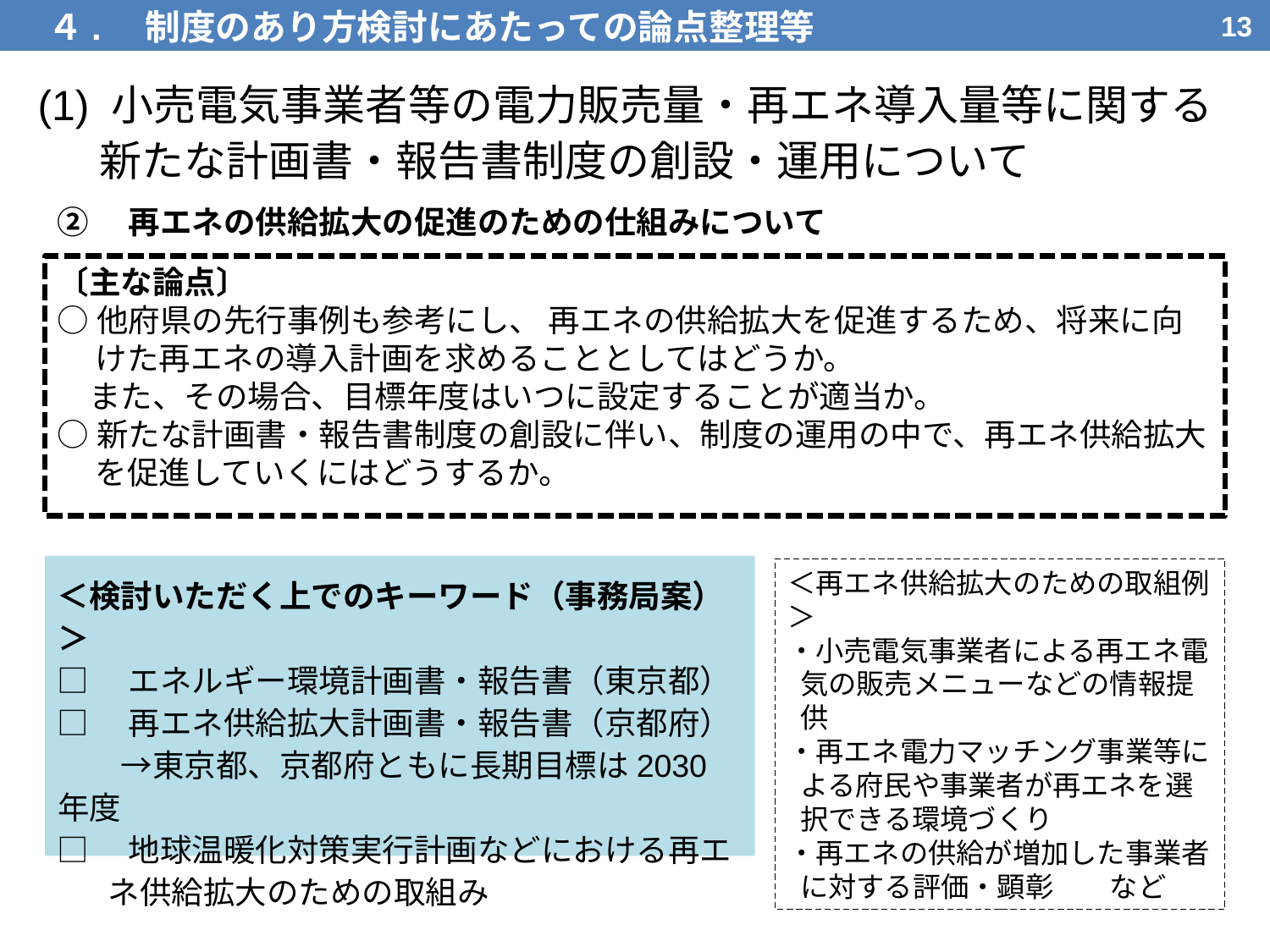

４.　制度のあり方検討にあたっての論点整理等
13
(1) 小売電気事業者等の電力販売量・再エネ導入量等に関する新たな計画書・報告書制度の創設・運用について
②　再エネの供給拡大の促進のための仕組みについて
〔主な論点〕
○他府県の先行事例も参考にし、 再エネの供給拡大を促進するため、将来に向けた再エネの導入計画を求めることとしてはどうか。
　また、その場合、目標年度はいつに設定することが適当か。
○新たな計画書・報告書制度の創設に伴い、制度の運用の中で、再エネ供給拡大を促進していくにはどうするか。

＜再エネ供給拡大のための取組例＞
・小売電気事業者による再エネ電気の販売メニューなどの情報提供
・再エネ電力マッチング事業等による府民や事業者が再エネを選択できる環境づくり
・再エネの供給が増加した事業者に対する評価・顕彰　　など
＜検討いただく上でのキーワード（事務局案）＞
□　エネルギー環境計画書・報告書（東京都）
□　再エネ供給拡大計画書・報告書（京都府）
　　→東京都、京都府ともに長期目標は2030年度
□　地球温暖化対策実行計画などにおける再エネ供給拡大のための取組み